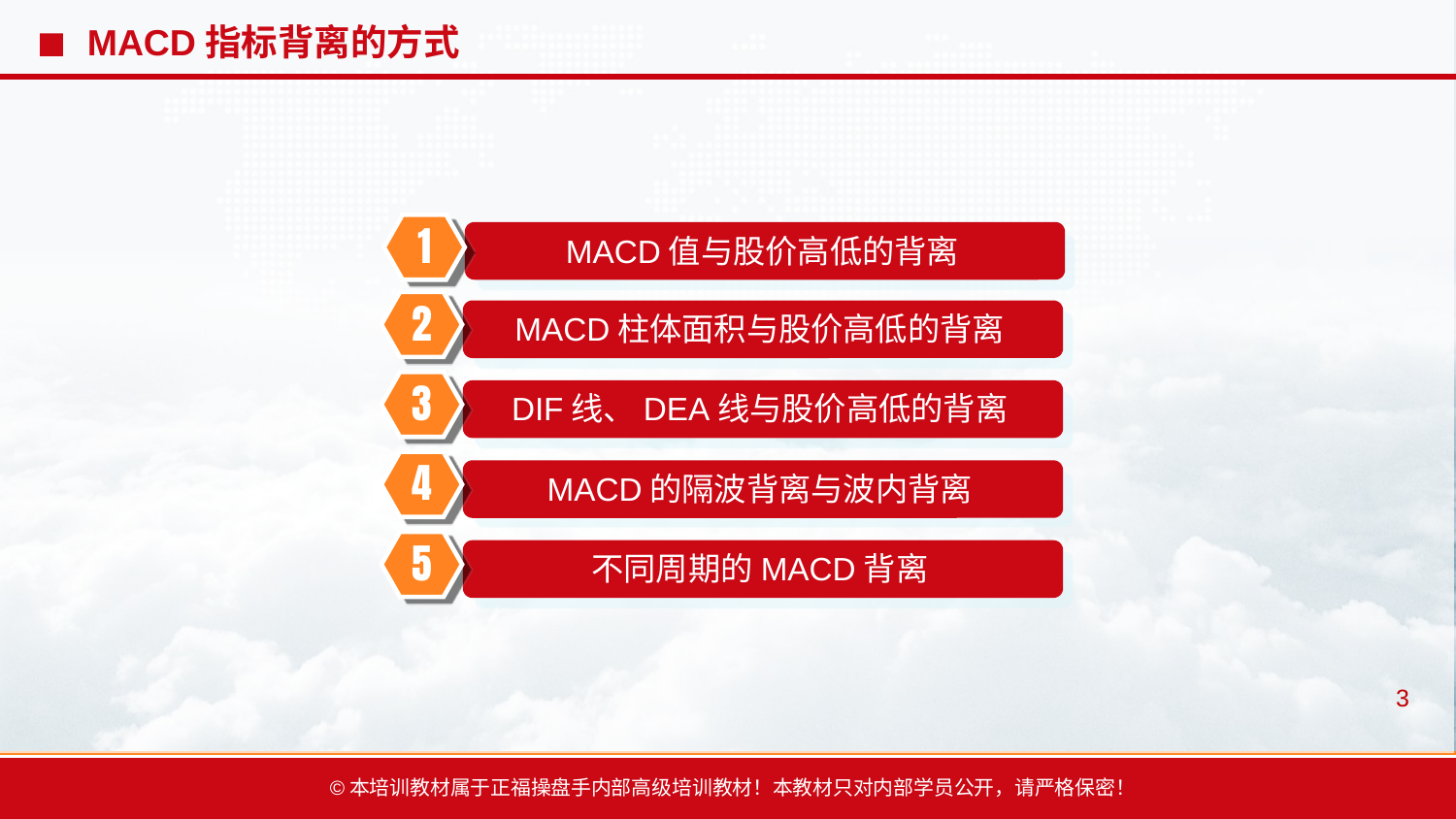

# MACD指标背离的方式
MACD值与股价高低的背离

1
MACD柱体面积与股价高低的背离

2
DIF线、DEA线与股价高低的背离

3
MACD的隔波背离与波内背离

4
不同周期的MACD背离

5